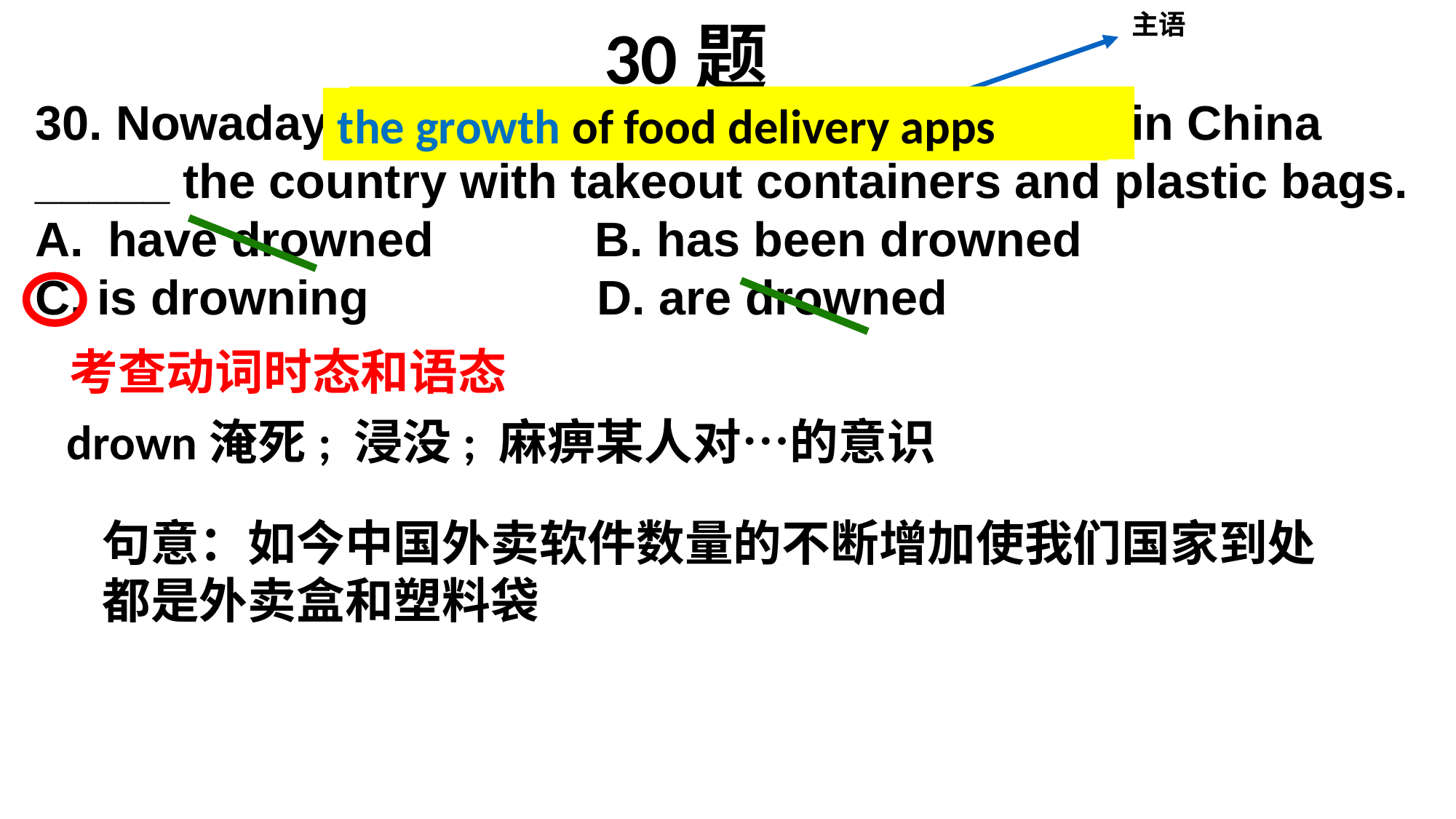

主语
   30题
30. Nowadays the growth of food delivery apps in China _____ the country with takeout containers and plastic bags.
have drowned            B. has been drowned
C. is drowning                 D. are drowned
the growth of food delivery apps
the growth of food delivery apps

考查动词时态和语态
drown淹死; 浸没; 麻痹某人对…的意识
句意：如今中国外卖软件数量的不断增加使我们国家到处都是外卖盒和塑料袋